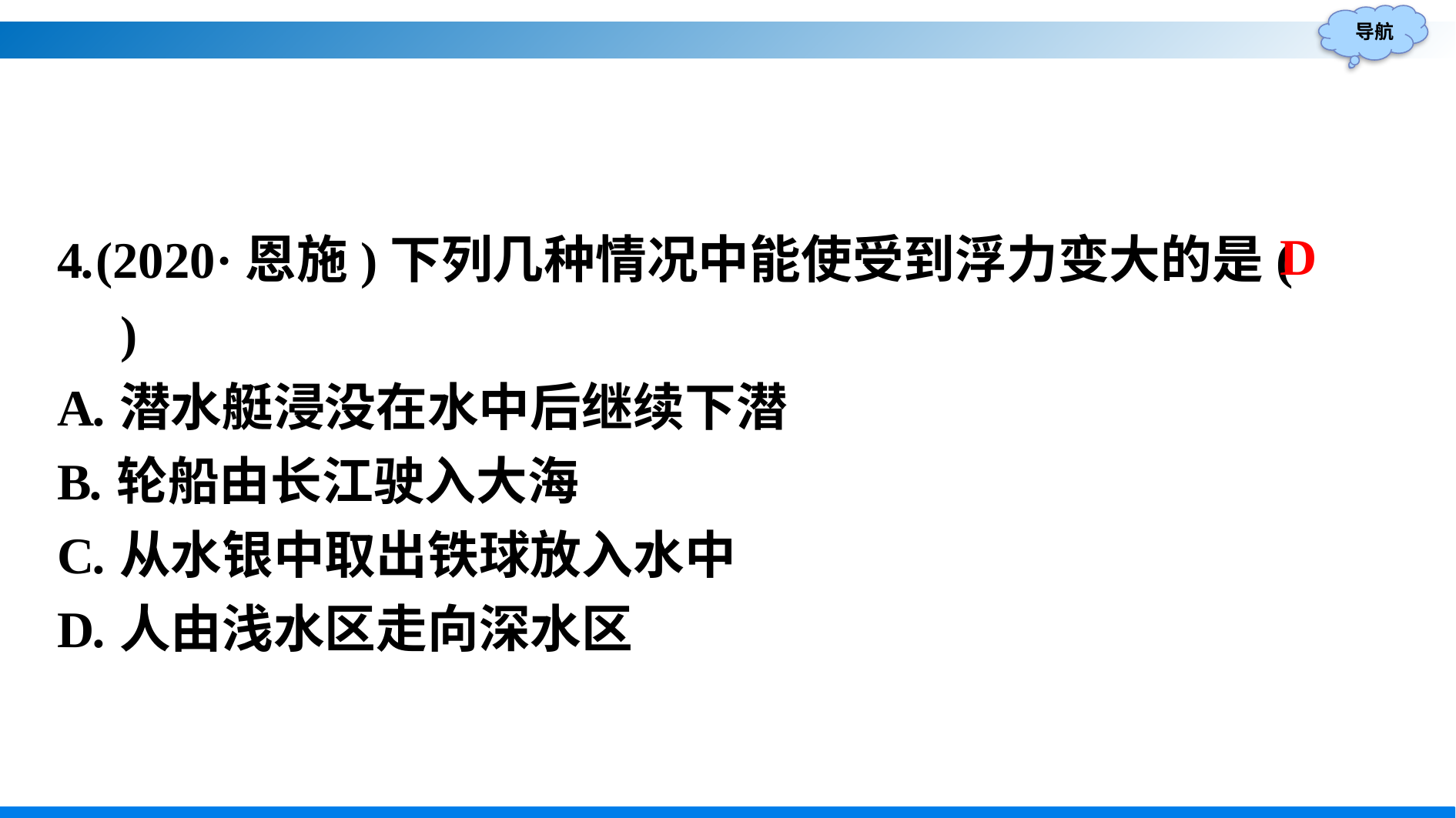

4.(2020·恩施)下列几种情况中能使受到浮力变大的是(　　)
A.潜水艇浸没在水中后继续下潜
B.轮船由长江驶入大海
C.从水银中取出铁球放入水中
D.人由浅水区走向深水区
D